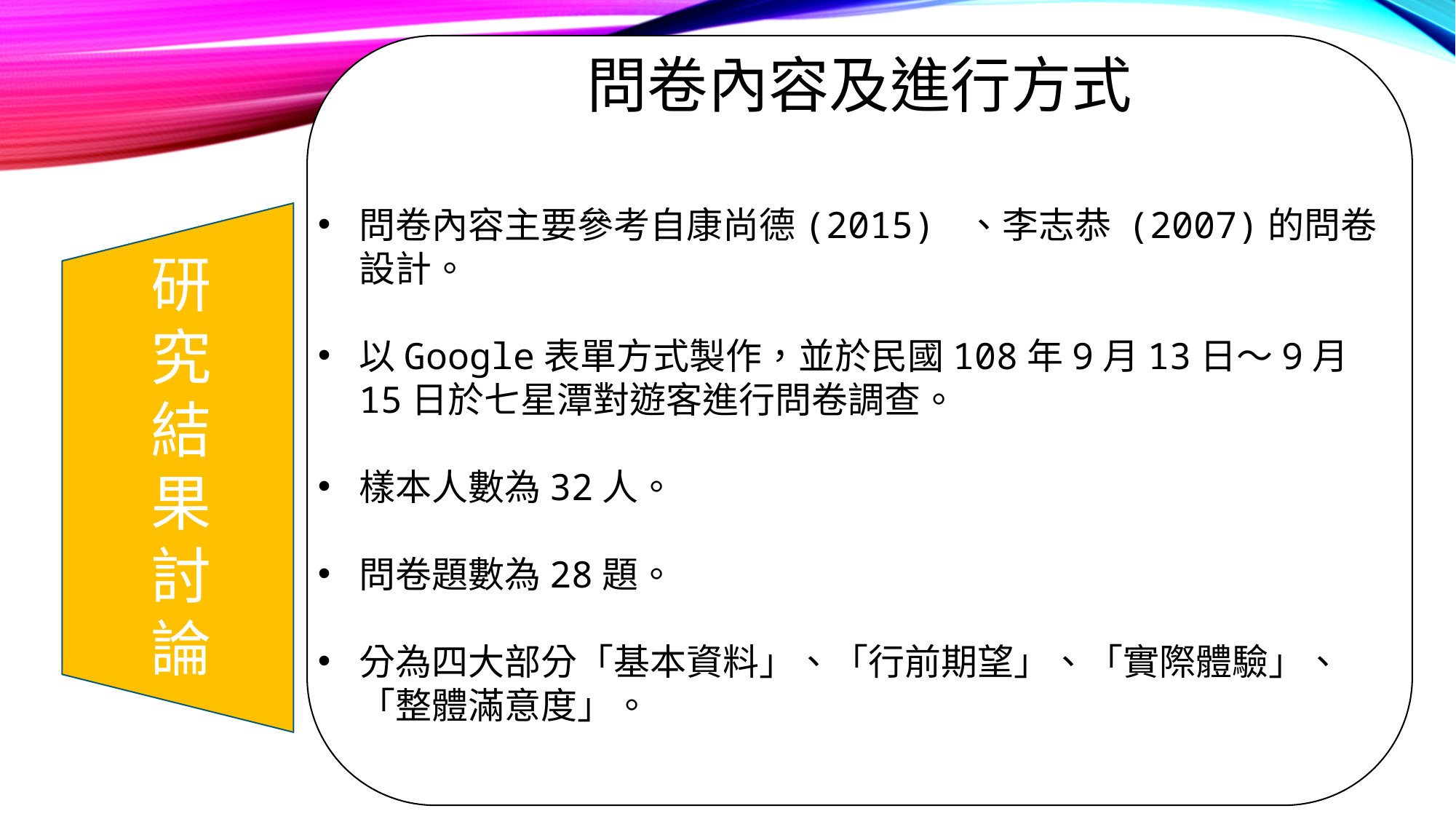

# 問卷內容及進行方式
問卷內容主要參考自康尚德(2015) 、李志恭 (2007)的問卷設計。

以Google表單方式製作，並於民國108年9月13日～9月15日於七星潭對遊客進行問卷調查。

樣本人數為32人。

問卷題數為28題。

分為四大部分「基本資料」、「行前期望」、「實際體驗」、「整體滿意度」。
研究結果討論